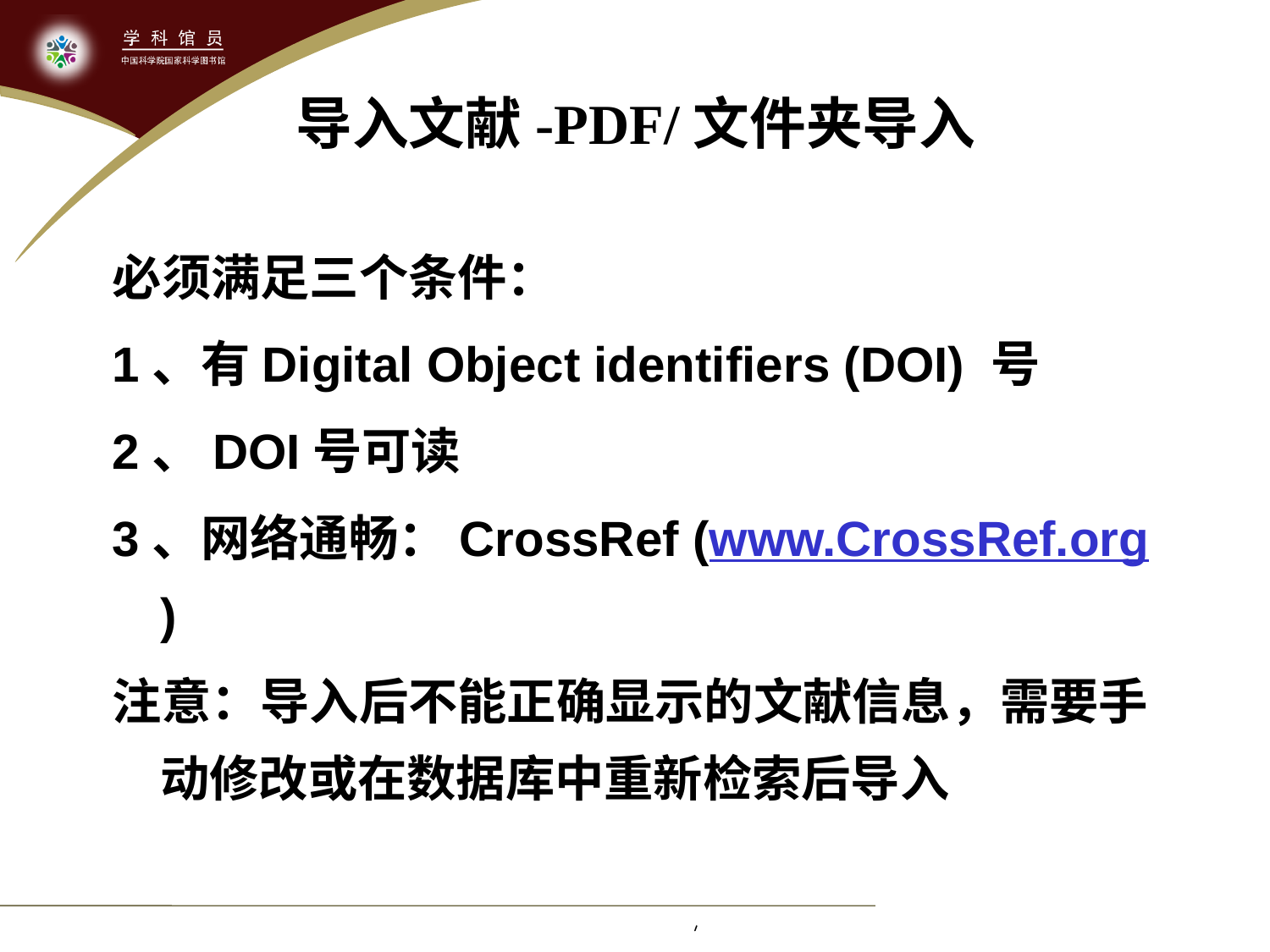

# 导入文献-PDF/文件夹导入
必须满足三个条件：
1、有Digital Object identifiers (DOI) 号
2、DOI号可读
3、网络通畅：CrossRef (www.CrossRef.org)
注意：导入后不能正确显示的文献信息，需要手动修改或在数据库中重新检索后导入